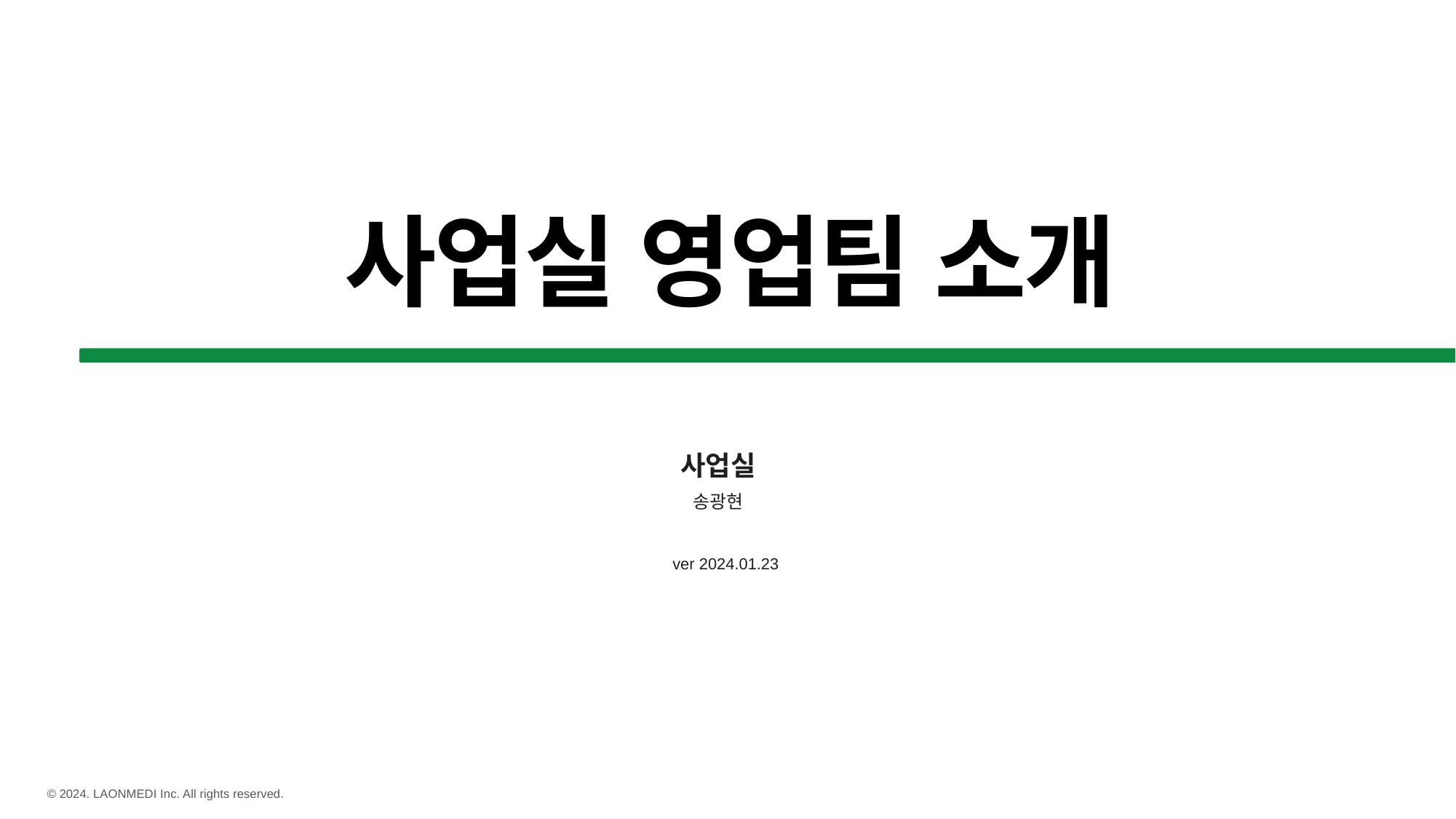

# 사업실 영업팀 소개
사업실
송광현
ver 2024.01.23